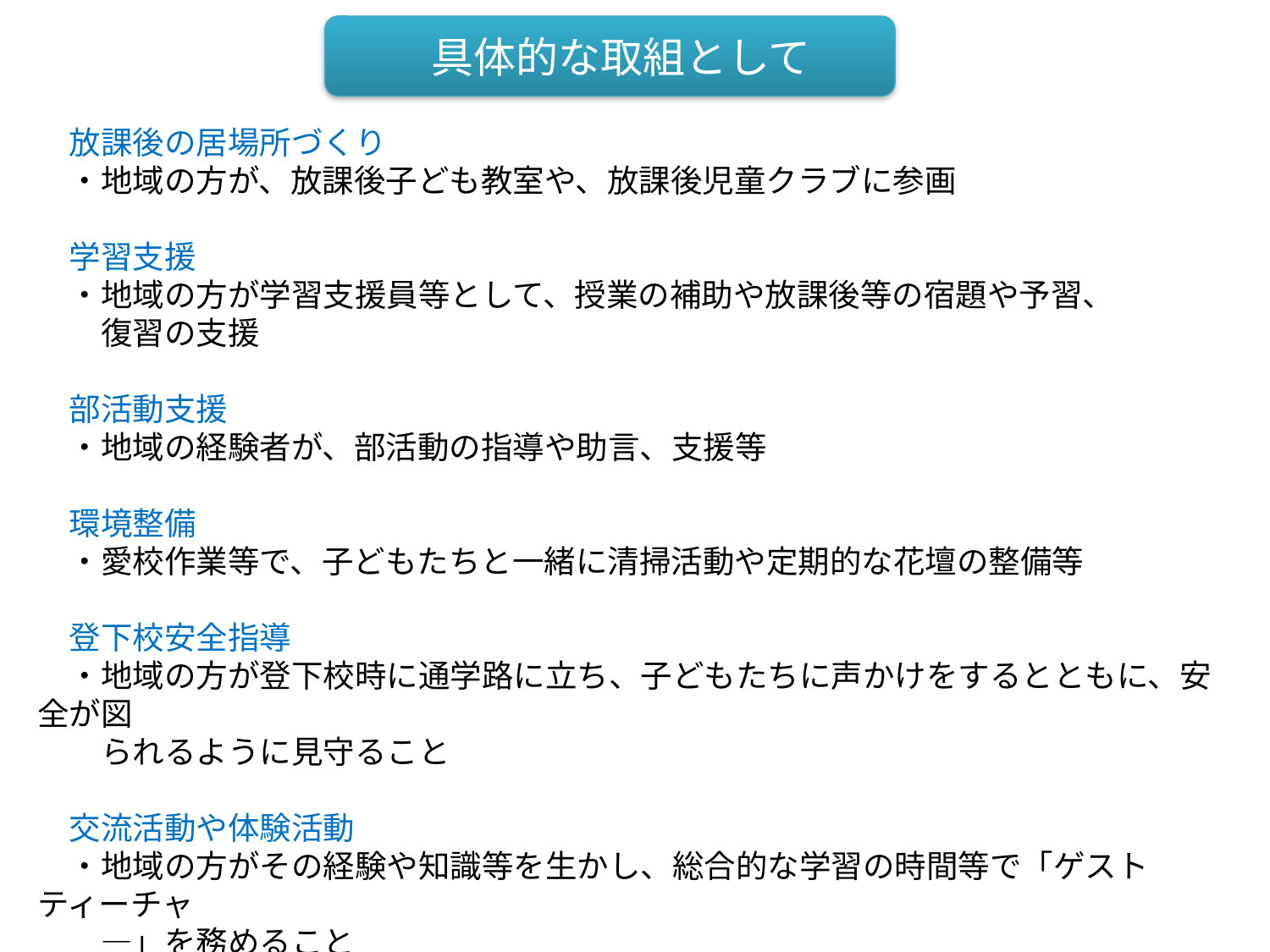

具体的な取組として
　放課後の居場所づくり
　・地域の方が、放課後子ども教室や、放課後児童クラブに参画

　学習支援
　・地域の方が学習支援員等として、授業の補助や放課後等の宿題や予習、
　　復習の支援

　部活動支援
　・地域の経験者が、部活動の指導や助言、支援等

　環境整備
　・愛校作業等で、子どもたちと一緒に清掃活動や定期的な花壇の整備等

　登下校安全指導
　・地域の方が登下校時に通学路に立ち、子どもたちに声かけをするとともに、安全が図
　　られるように見守ること

　交流活動や体験活動
　・地域の方がその経験や知識等を生かし、総合的な学習の時間等で「ゲストティーチャ
　　―」を務めること